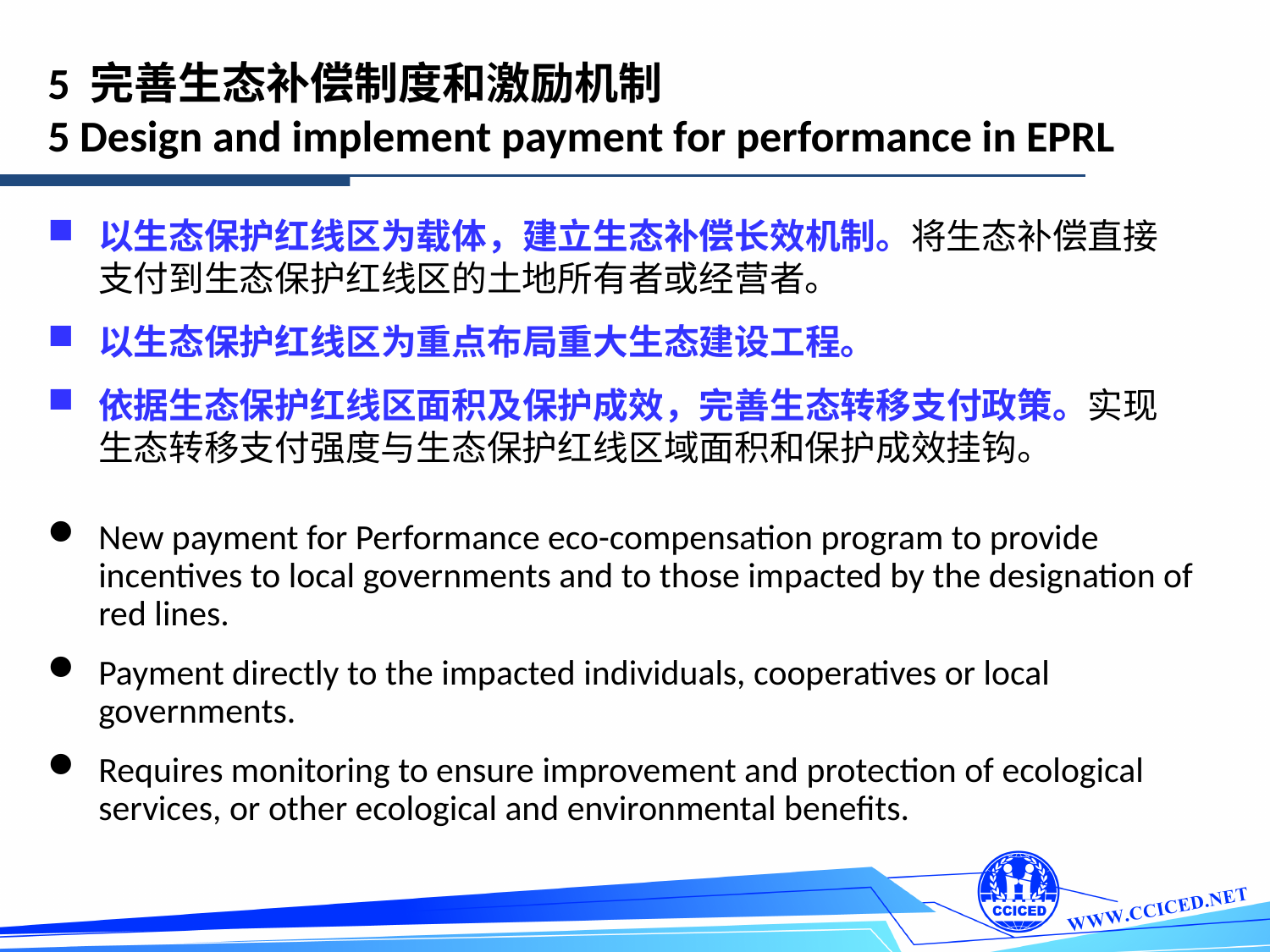

5 完善生态补偿制度和激励机制
5 Design and implement payment for performance in EPRL
以生态保护红线区为载体，建立生态补偿长效机制。将生态补偿直接支付到生态保护红线区的土地所有者或经营者。
以生态保护红线区为重点布局重大生态建设工程。
依据生态保护红线区面积及保护成效，完善生态转移支付政策。实现生态转移支付强度与生态保护红线区域面积和保护成效挂钩。
New payment for Performance eco-compensation program to provide incentives to local governments and to those impacted by the designation of red lines.
Payment directly to the impacted individuals, cooperatives or local governments.
Requires monitoring to ensure improvement and protection of ecological services, or other ecological and environmental benefits.